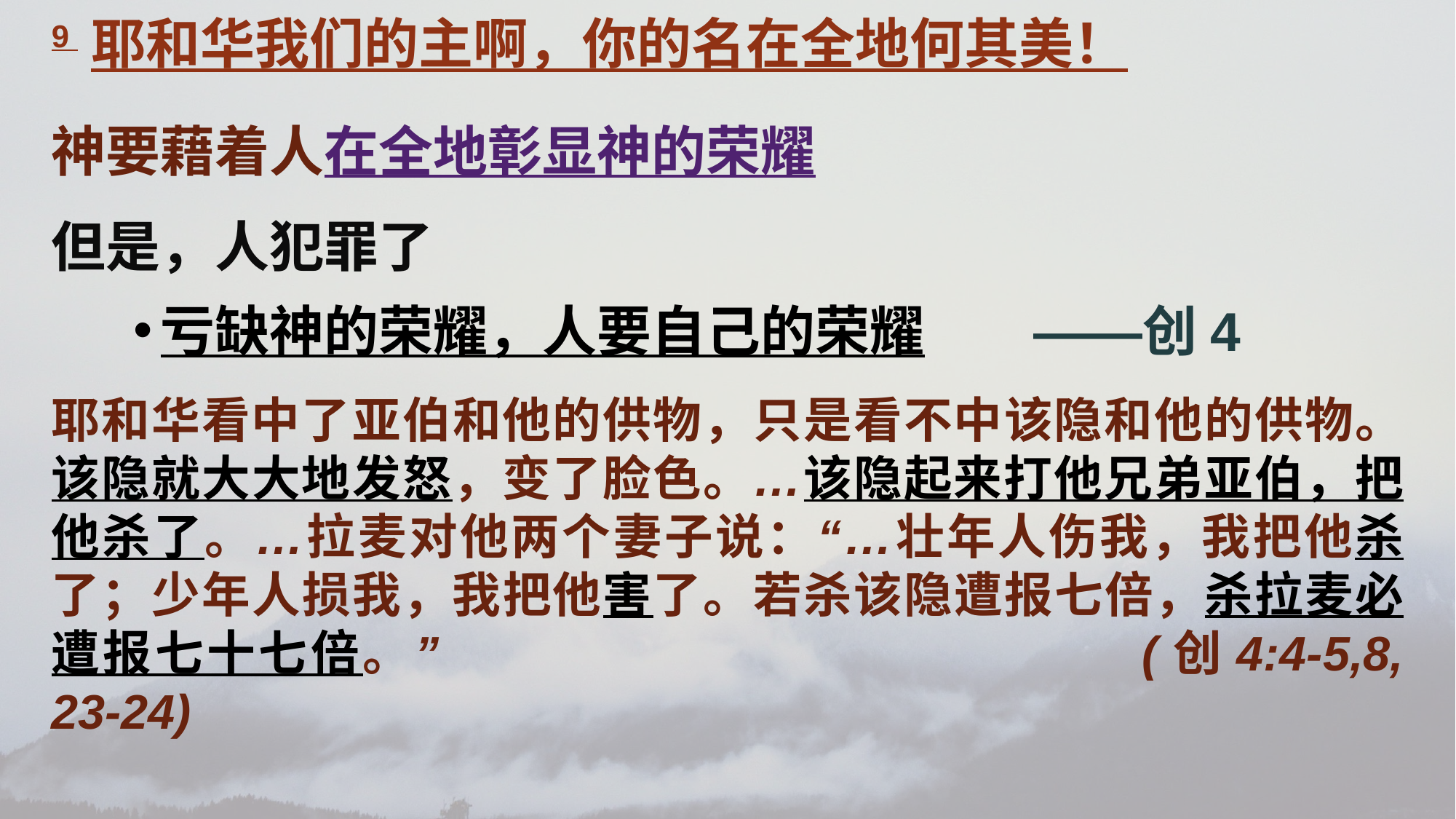

9 耶和华我们的主啊，你的名在全地何其美！
神要藉着人在全地彰显神的荣耀
但是，人犯罪了
亏缺神的荣耀，人要自己的荣耀	——创4
耶和华看中了亚伯和他的供物，只是看不中该隐和他的供物。该隐就大大地发怒，变了脸色。…该隐起来打他兄弟亚伯，把他杀了。…拉麦对他两个妻子说：“…壮年人伤我，我把他杀了；少年人损我，我把他害了。若杀该隐遭报七倍，杀拉麦必遭报七十七倍。”						   (创4:4-5,8, 23-24)